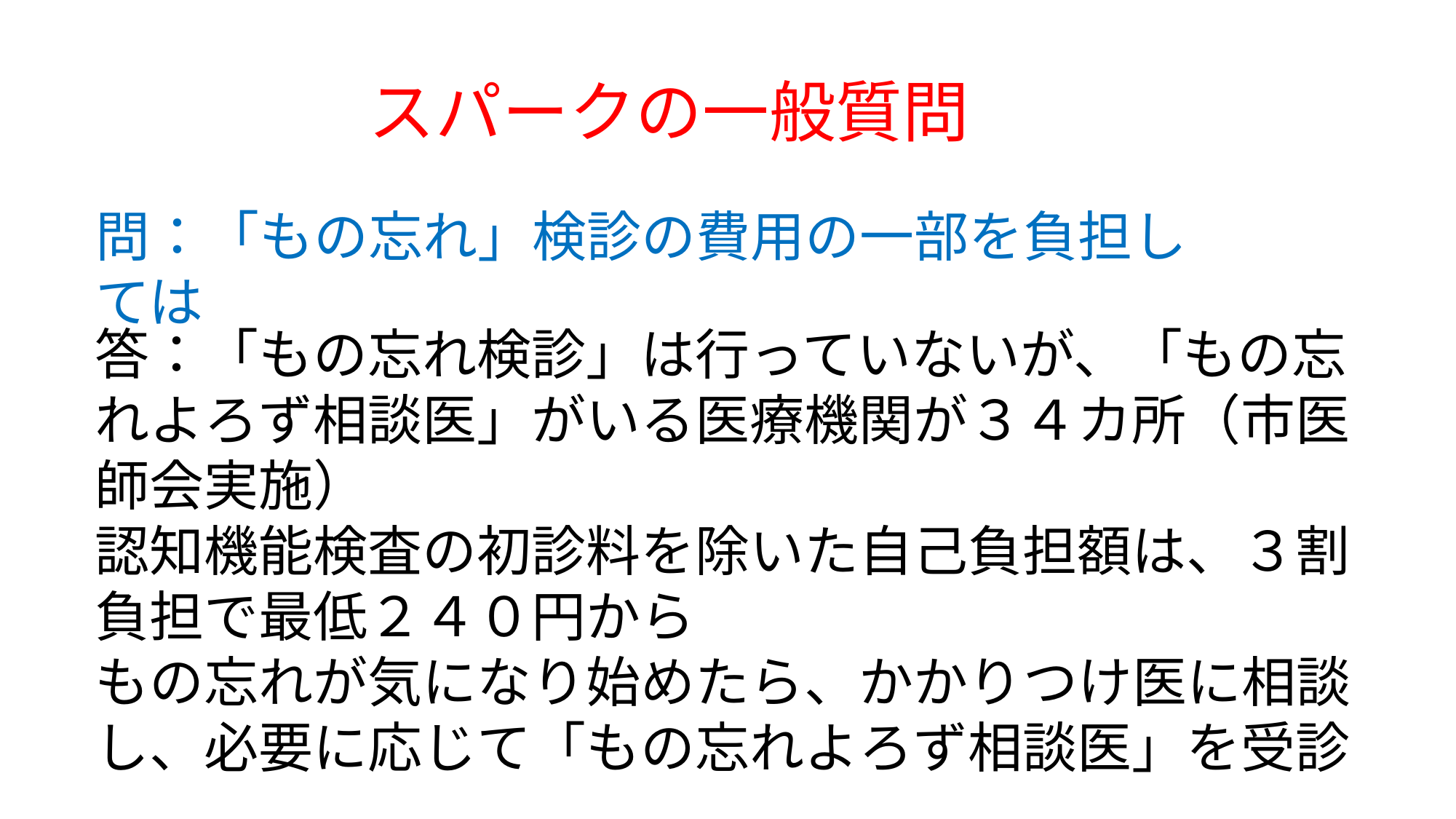

スパークの一般質問
問：「もの忘れ」検診の費用の一部を負担しては
答：「もの忘れ検診」は行っていないが、「もの忘れよろず相談医」がいる医療機関が３４カ所（市医師会実施）
認知機能検査の初診料を除いた自己負担額は、３割負担で最低２４０円から
もの忘れが気になり始めたら、かかりつけ医に相談し、必要に応じて「もの忘れよろず相談医」を受診